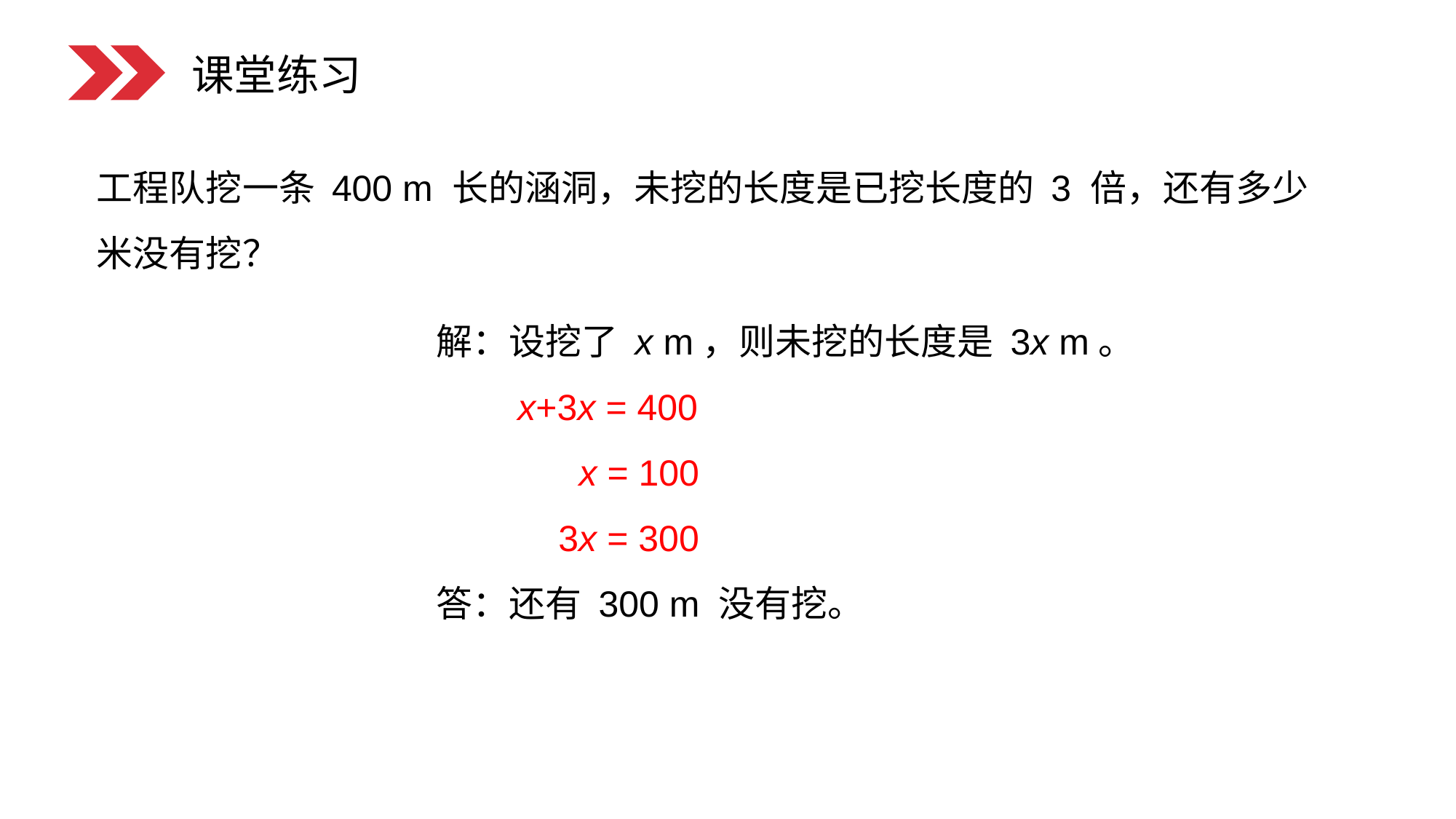

课堂练习
工程队挖一条 400 m 长的涵洞，未挖的长度是已挖长度的 3 倍，还有多少米没有挖？
解：设挖了 x m，则未挖的长度是 3x m。
        x+3x = 400
              x = 100
            3x = 300
答：还有 300 m 没有挖。